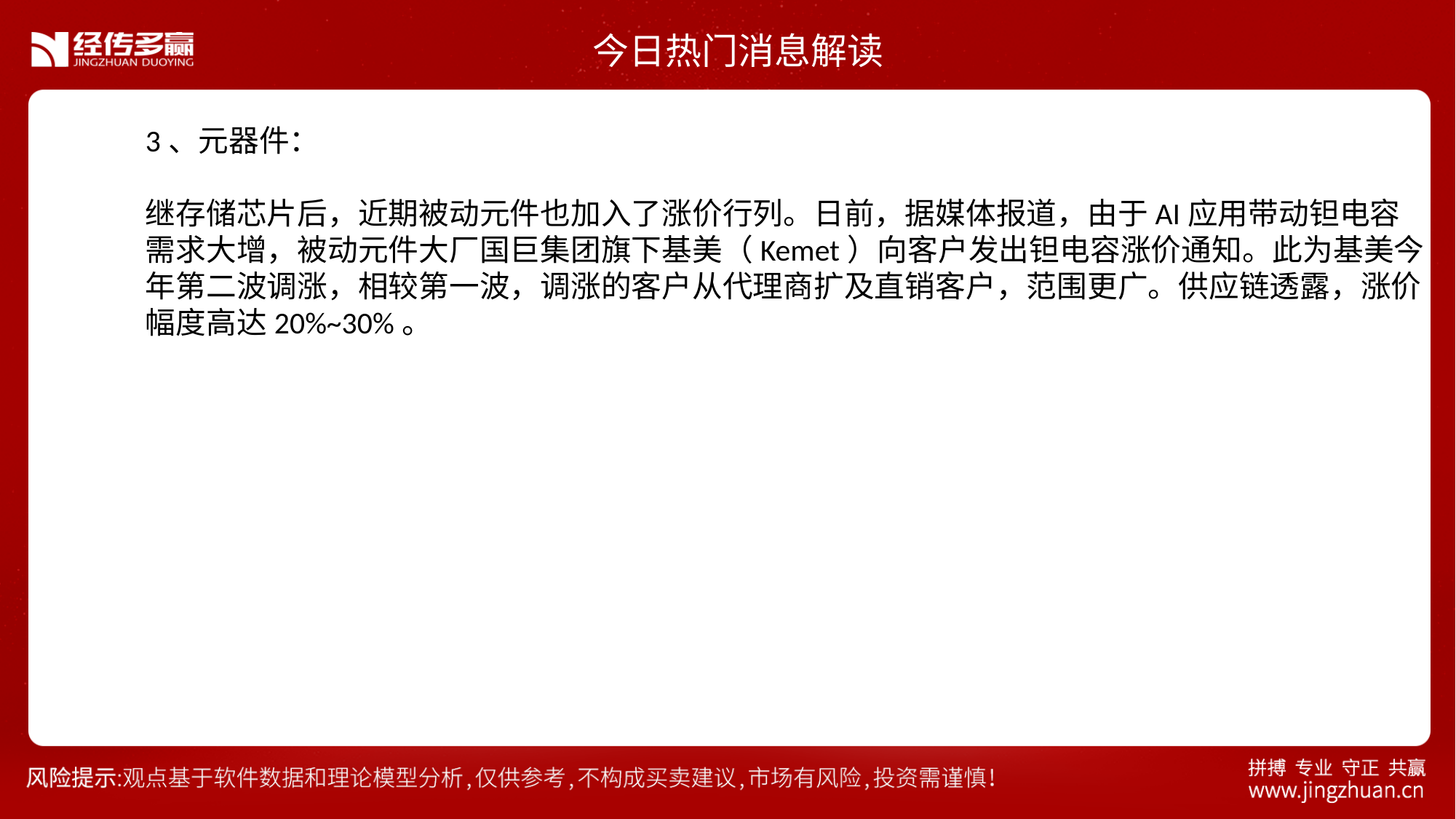

今日热门消息解读
3、元器件：

继存储芯片后，近期被动元件也加入了涨价行列。日前，据媒体报道，由于AI应用带动钽电容需求大增，被动元件大厂国巨集团旗下基美（Kemet）向客户发出钽电容涨价通知。此为基美今年第二波调涨，相较第一波，调涨的客户从代理商扩及直销客户，范围更广。供应链透露，涨价幅度高达20%~30%。